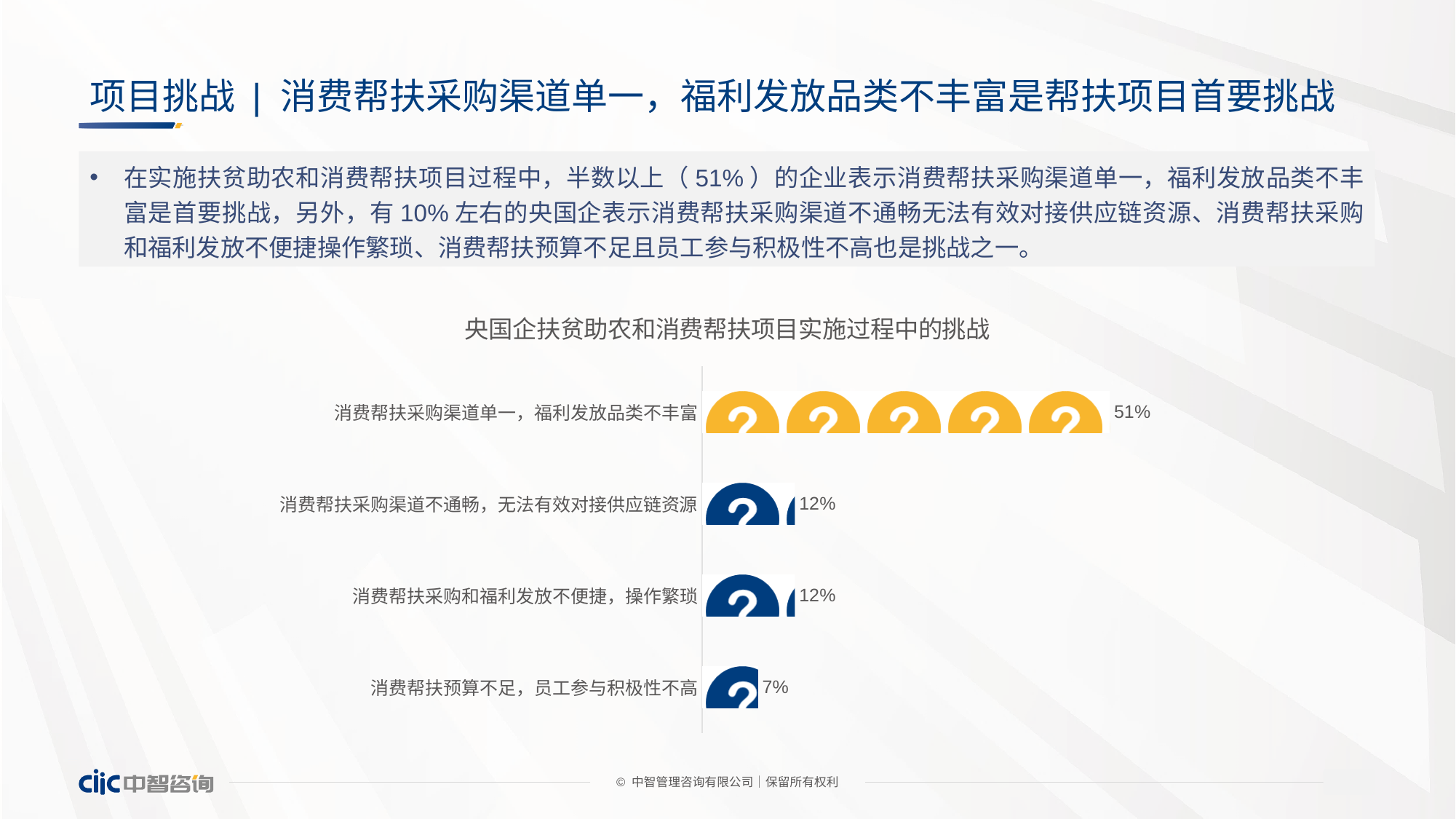

# 项目挑战 | 消费帮扶采购渠道单一，福利发放品类不丰富是帮扶项目首要挑战
在实施扶贫助农和消费帮扶项目过程中，半数以上（51%）的企业表示消费帮扶采购渠道单一，福利发放品类不丰富是首要挑战，另外，有10%左右的央国企表示消费帮扶采购渠道不通畅无法有效对接供应链资源、消费帮扶采购和福利发放不便捷操作繁琐、消费帮扶预算不足且员工参与积极性不高也是挑战之一。

### Chart: 央国企扶贫助农和消费帮扶项目实施过程中的挑战

| Category | 占比 |
|---|---|
| 消费帮扶采购渠道单一，福利发放品类不丰富 | 0.511627906976744 |
| 消费帮扶采购渠道不通畅，无法有效对接供应链资源 | 0.116279069767442 |
| 消费帮扶采购和福利发放不便捷，操作繁琐 | 0.116279069767442 |
| 消费帮扶预算不足，员工参与积极性不高 | 0.07 |
© 中智管理咨询有限公司│保留所有权利
39